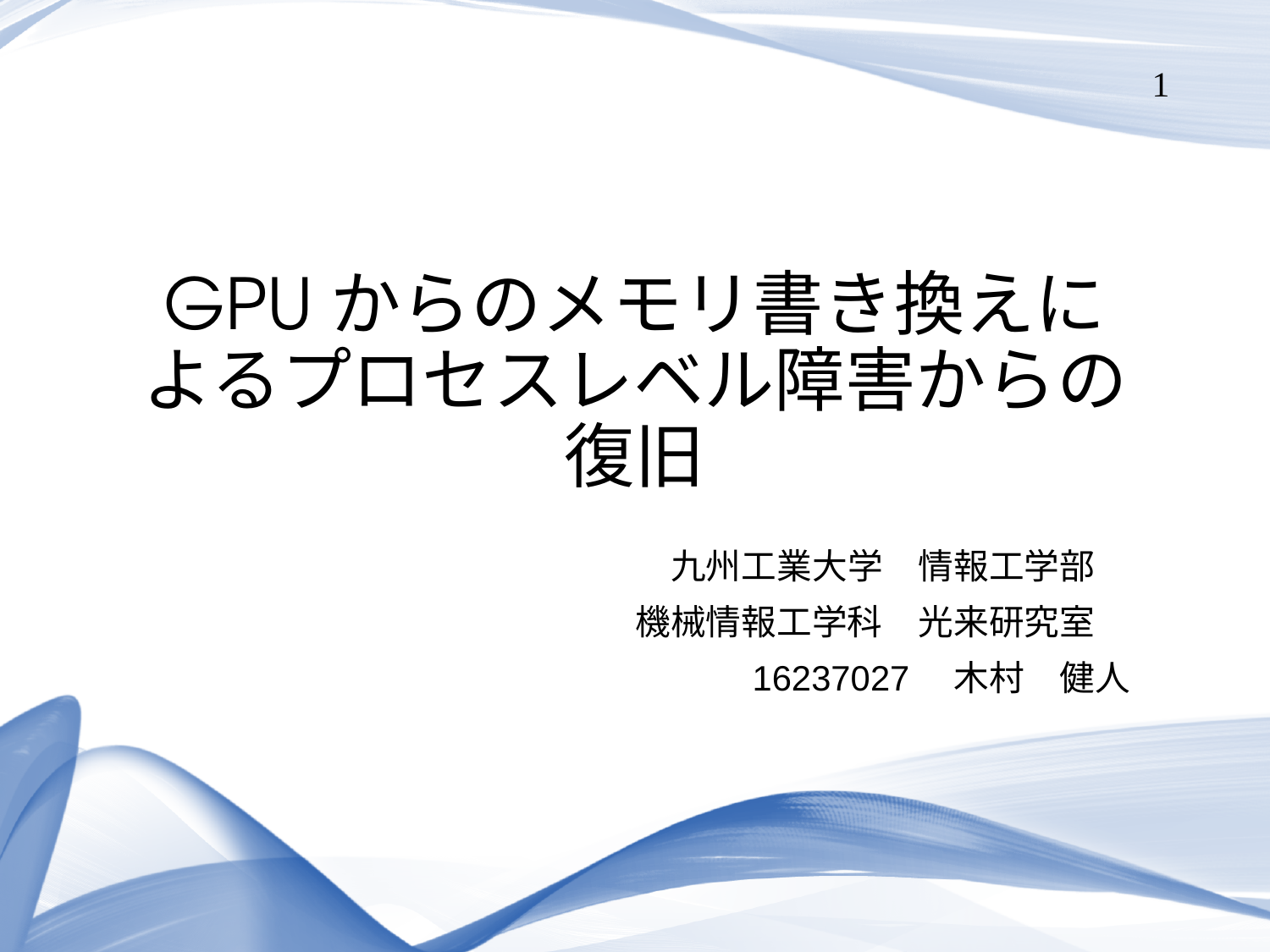

1
# GPUからのメモリ書き換えによるプロセスレベル障害からの復旧
九州工業大学　情報工学部
機械情報工学科　光来研究室
16237027　木村　健人